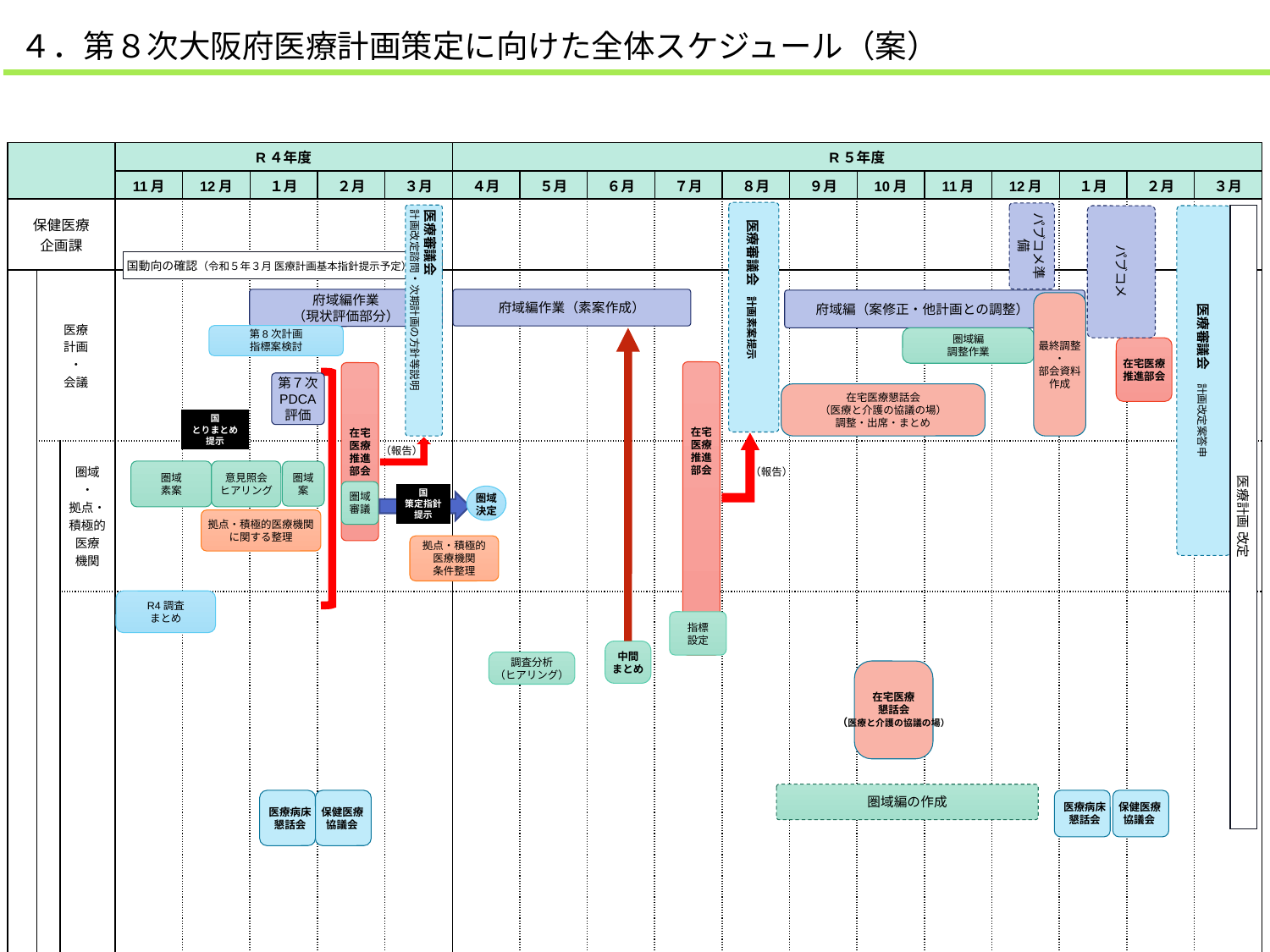

４．第８次大阪府医療計画策定に向けた全体スケジュール（案）
|  |  |  | R４年度 |  |  |  |  | R５年度 |  |  |  |  |  |  |  |  |  |  |  |
| --- | --- | --- | --- | --- | --- | --- | --- | --- | --- | --- | --- | --- | --- | --- | --- | --- | --- | --- | --- |
|  |  |  | 11月 | 12月 | １月 | ２月 | ３月 | ４月 | ５月 | ６月 | ７月 | ８月 | ９月 | 10月 | 11月 | 12月 | １月 | ２月 | ３月 |
| 保健医療 企画課 |  |  |  |  |  |  |  |  |  |  |  |  |  |  |  |  |  |  |  |
| 在宅医療推進G | 医療 計画 ・ 会議 |  |  |  |  |  |  |  |  |  |  |  |  |  |  |  |  |  |  |
|  | 指標・目標設定に関すること | 圏域 ・ 拠点・ 積極的 医療 機関 |  |  |  |  |  |  |  |  |  |  |  |  |  |  |  |  |  |
|  |  | 調査 |  |  |  |  |  |  |  |  |  |  |  |  |  |  |  |  |  |
|  |  | データ 分析 |  |  |  |  |  |  |  |  |  |  |  |  |  |  |  |  |  |
|  | 医療と介護の協議 |  |  |  |  |  |  |  |  |  |  |  |  |  |  |  |  |  |  |
| 圏域 （保健所） |  |  |  |  |  |  |  |  |  |  |  |  |  |  |  |  |  |  |  |
   医療審議会　計画素案提示
パブコメ準備
医療審議会
計画改定諮問・次期計画の方針等説明
医療計画 改定
パブコメ
医療審議会　計画改定案答申
国動向の確認（令和５年３月 医療計画基本指針提示予定）
府域編作業
（現状評価部分）
府域編作業（素案作成）
　　府域編（案修正・他計画との調整）
最終調整
・
部会資料
作成
第8次計画
指標案検討
圏域編
調整作業
在宅医療
推進部会
在宅
医療
推進
部会

在宅
医療
推進
部会

第７次
PDCA
評価
在宅医療懇話会
（医療と介護の協議の場）
調整・出席・まとめ
国
とりまとめ
提示

（報告）
（報告）
圏域
素案
意見照会
ヒアリング
圏域
案
圏域
審議
国
策定指針
提示
圏域決定

拠点・積極的医療機関
に関する整理
拠点・積極的
医療機関
条件整理
R4調査
まとめ
指標
設定
中間
まとめ
調査分析
（ヒアリング）
在宅医療
懇話会
（医療と介護の協議の場）
圏域編の作成
 医療病床
 懇話会
保健医療
 協議会
 医療病床
 懇話会
保健医療
 協議会